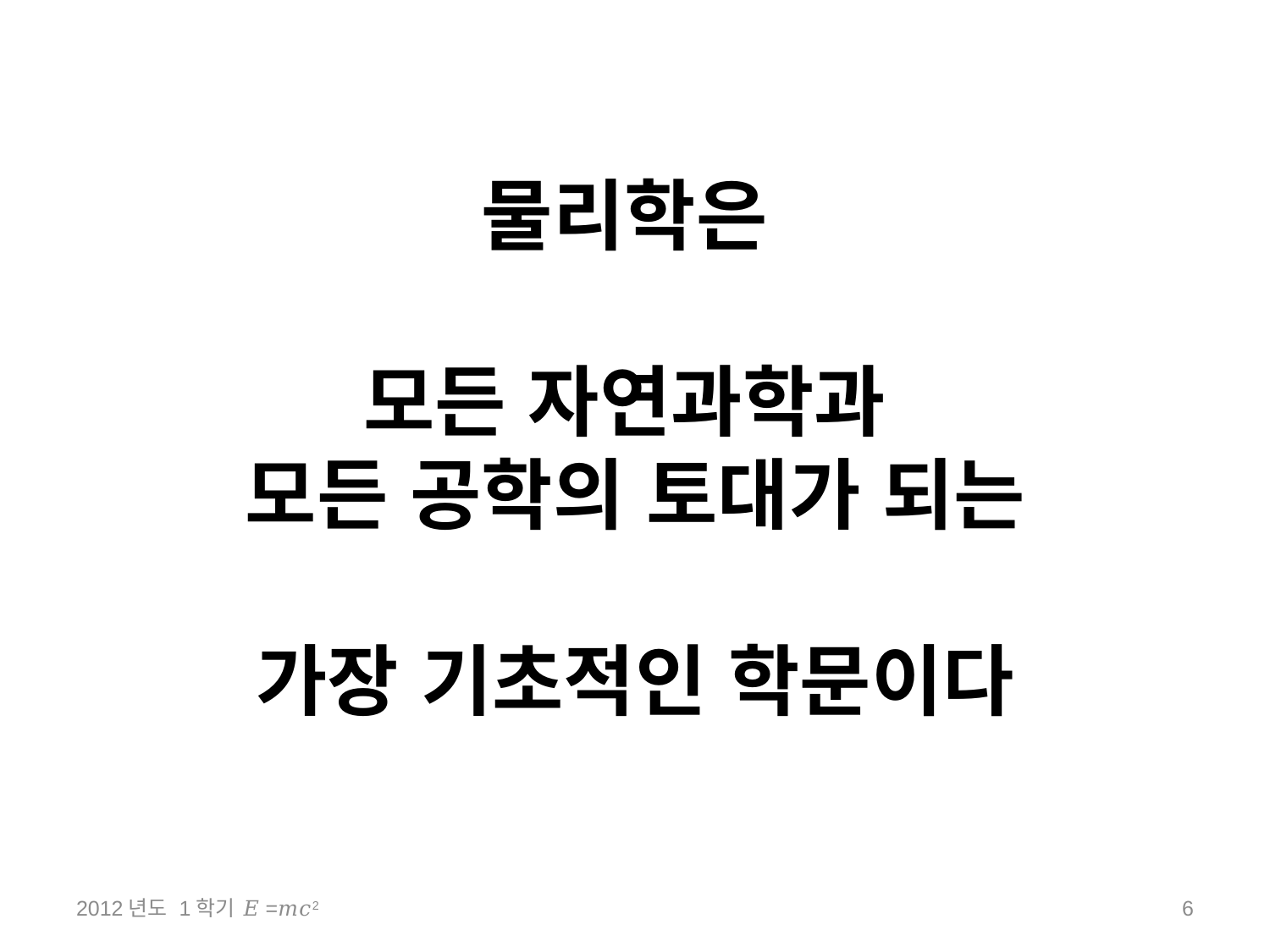

물리학은

모든 자연과학과
모든 공학의 토대가 되는

가장 기초적인 학문이다
2012년도 1학기 𝐸=𝑚𝑐2
6